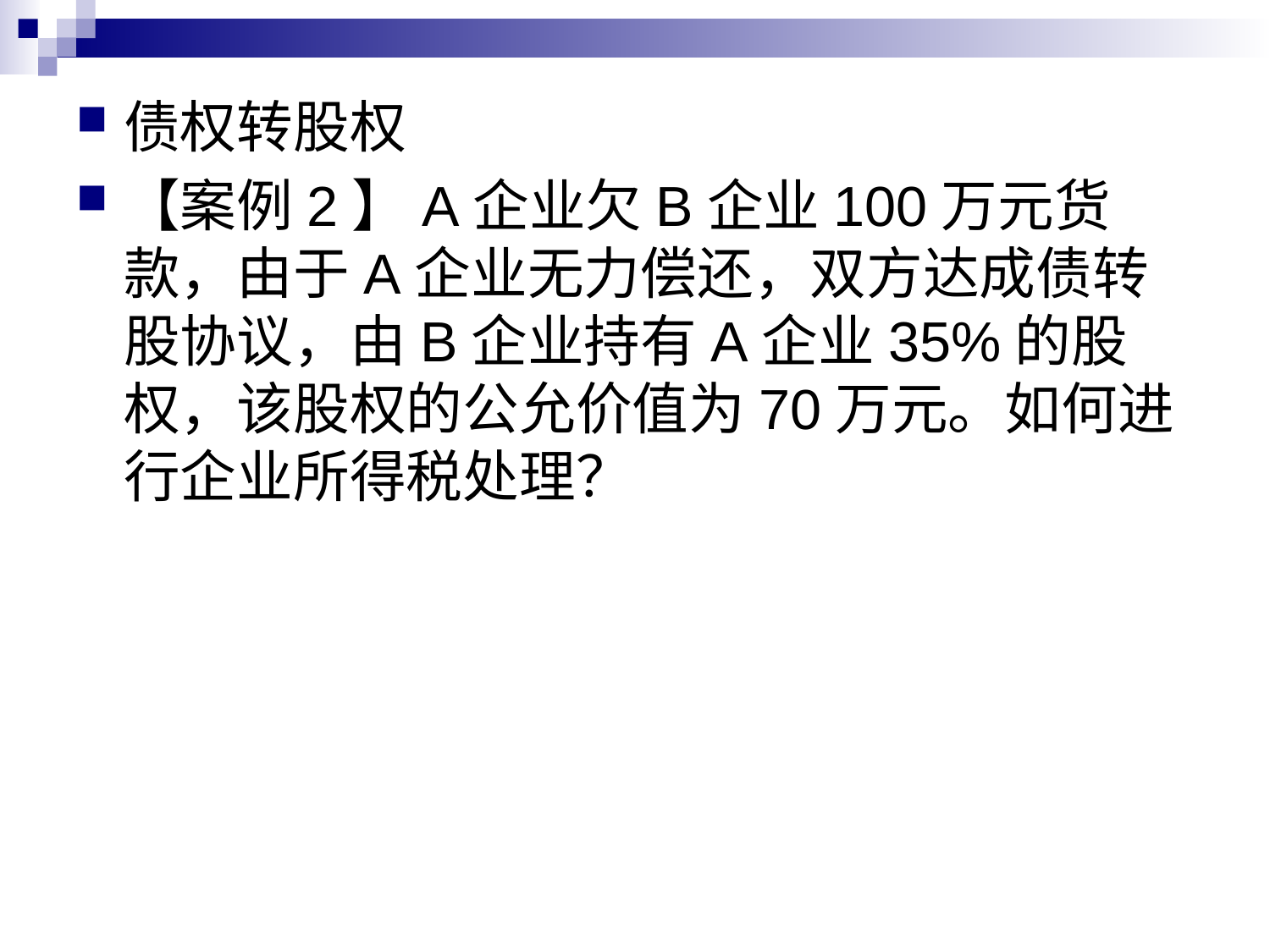

债权转股权
【案例2】A企业欠B企业100万元货款，由于A企业无力偿还，双方达成债转股协议，由B企业持有A企业35%的股权，该股权的公允价值为70万元。如何进行企业所得税处理？